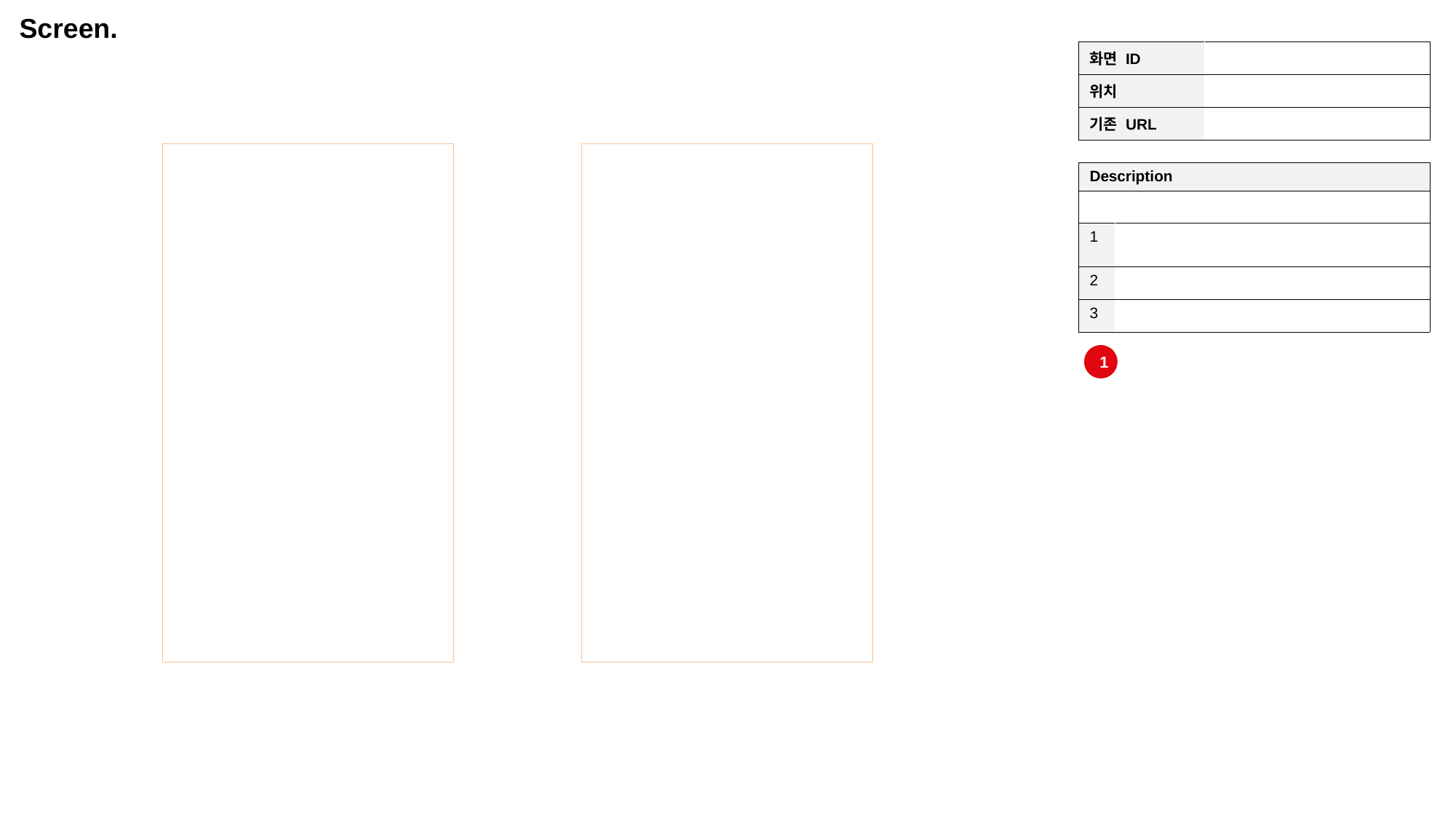

Screen.
| 화면 ID |  |
| --- | --- |
| 위치 |  |
| 기존 URL |  |
| Description |  |
| --- | --- |
|  |  |
| 1 |  |
| 2 |  |
| 3 |  |
1